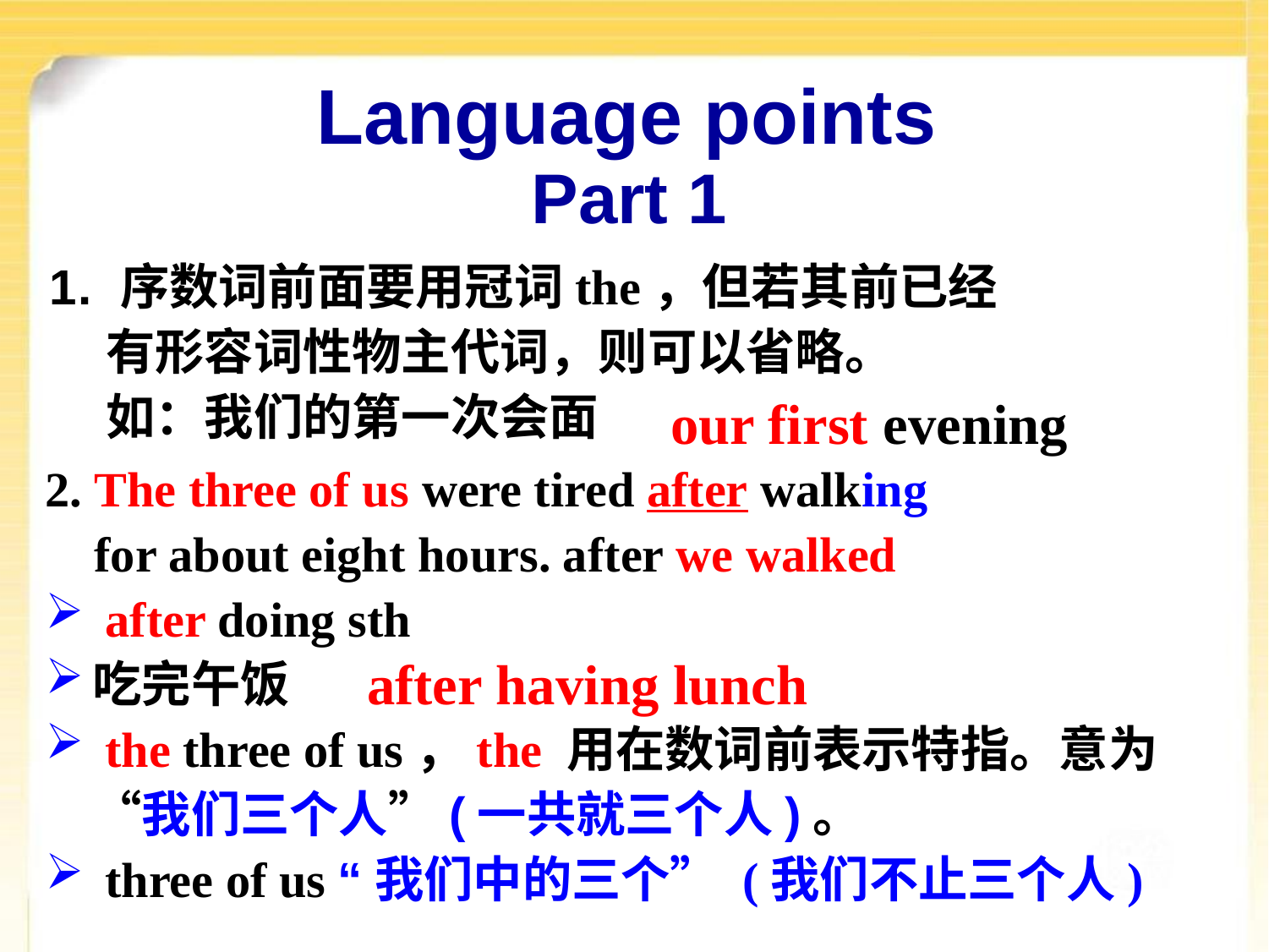

Language points
Part 1
 序数词前面要用冠词the，但若其前已经
    有形容词性物主代词，则可以省略。
    如：我们的第一次会面
our first evening
2. The three of us were tired after walking
    for about eight hours. after we walked
 after doing sth
吃完午饭
 the three of us，the 用在数词前表示特指。意为“我们三个人”(一共就三个人)。
 three of us “我们中的三个” (我们不止三个人)
after having lunch